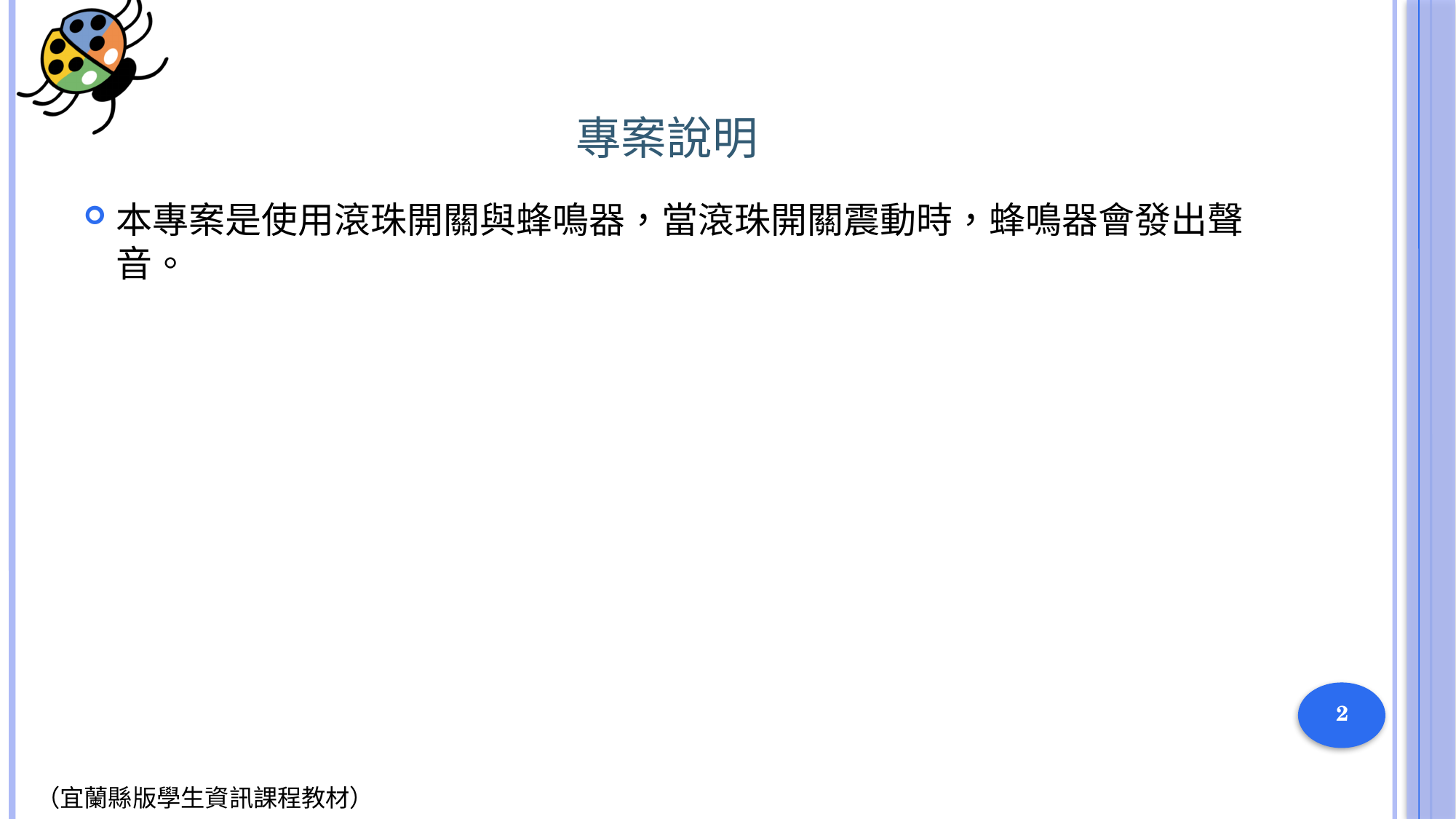

# 專案說明
本專案是使用滾珠開關與蜂鳴器，當滾珠開關震動時，蜂鳴器會發出聲音。
2